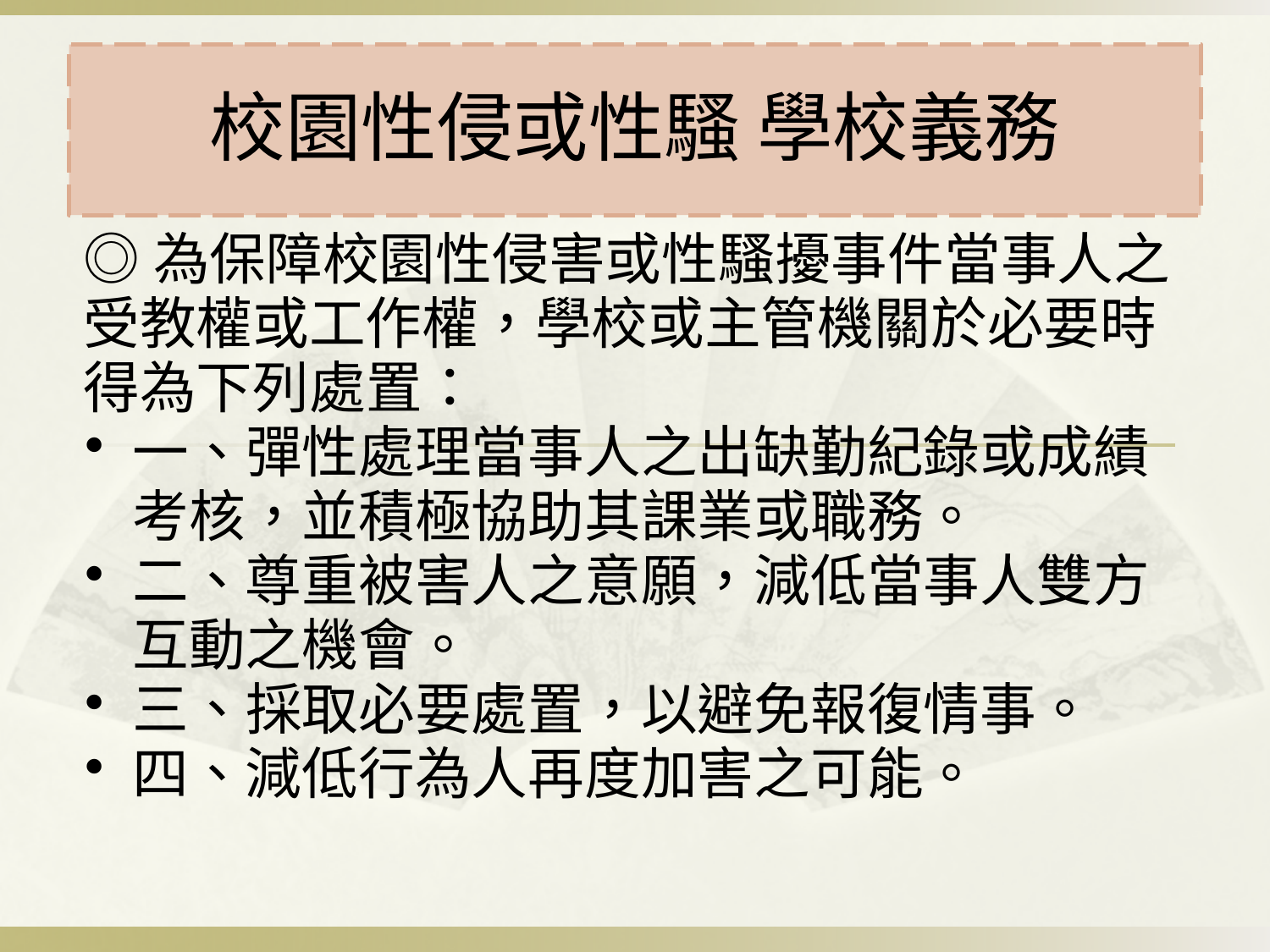

# 校園性侵或性騷 學校義務
◎為保障校園性侵害或性騷擾事件當事人之受教權或工作權，學校或主管機關於必要時得為下列處置：
一、彈性處理當事人之出缺勤紀錄或成績考核，並積極協助其課業或職務。
二、尊重被害人之意願，減低當事人雙方互動之機會。
三、採取必要處置，以避免報復情事。
四、減低行為人再度加害之可能。